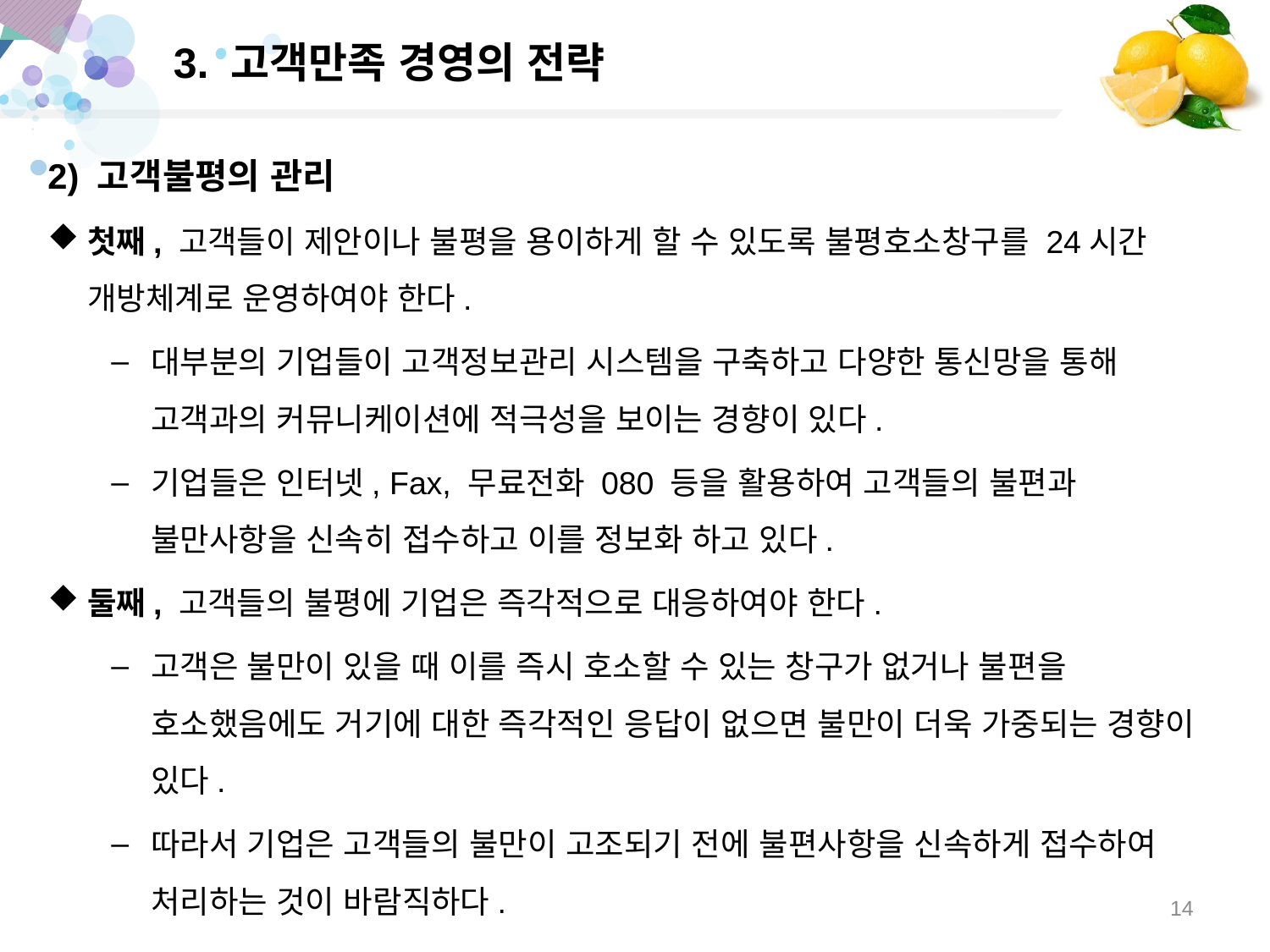

# 3. 고객만족 경영의 전략
2) 고객불평의 관리
첫째, 고객들이 제안이나 불평을 용이하게 할 수 있도록 불평호소창구를 24시간 개방체계로 운영하여야 한다.
대부분의 기업들이 고객정보관리 시스템을 구축하고 다양한 통신망을 통해 고객과의 커뮤니케이션에 적극성을 보이는 경향이 있다.
기업들은 인터넷, Fax, 무료전화 080 등을 활용하여 고객들의 불편과 불만사항을 신속히 접수하고 이를 정보화 하고 있다.
둘째, 고객들의 불평에 기업은 즉각적으로 대응하여야 한다.
고객은 불만이 있을 때 이를 즉시 호소할 수 있는 창구가 없거나 불편을 호소했음에도 거기에 대한 즉각적인 응답이 없으면 불만이 더욱 가중되는 경향이 있다.
따라서 기업은 고객들의 불만이 고조되기 전에 불편사항을 신속하게 접수하여 처리하는 것이 바람직하다.

14